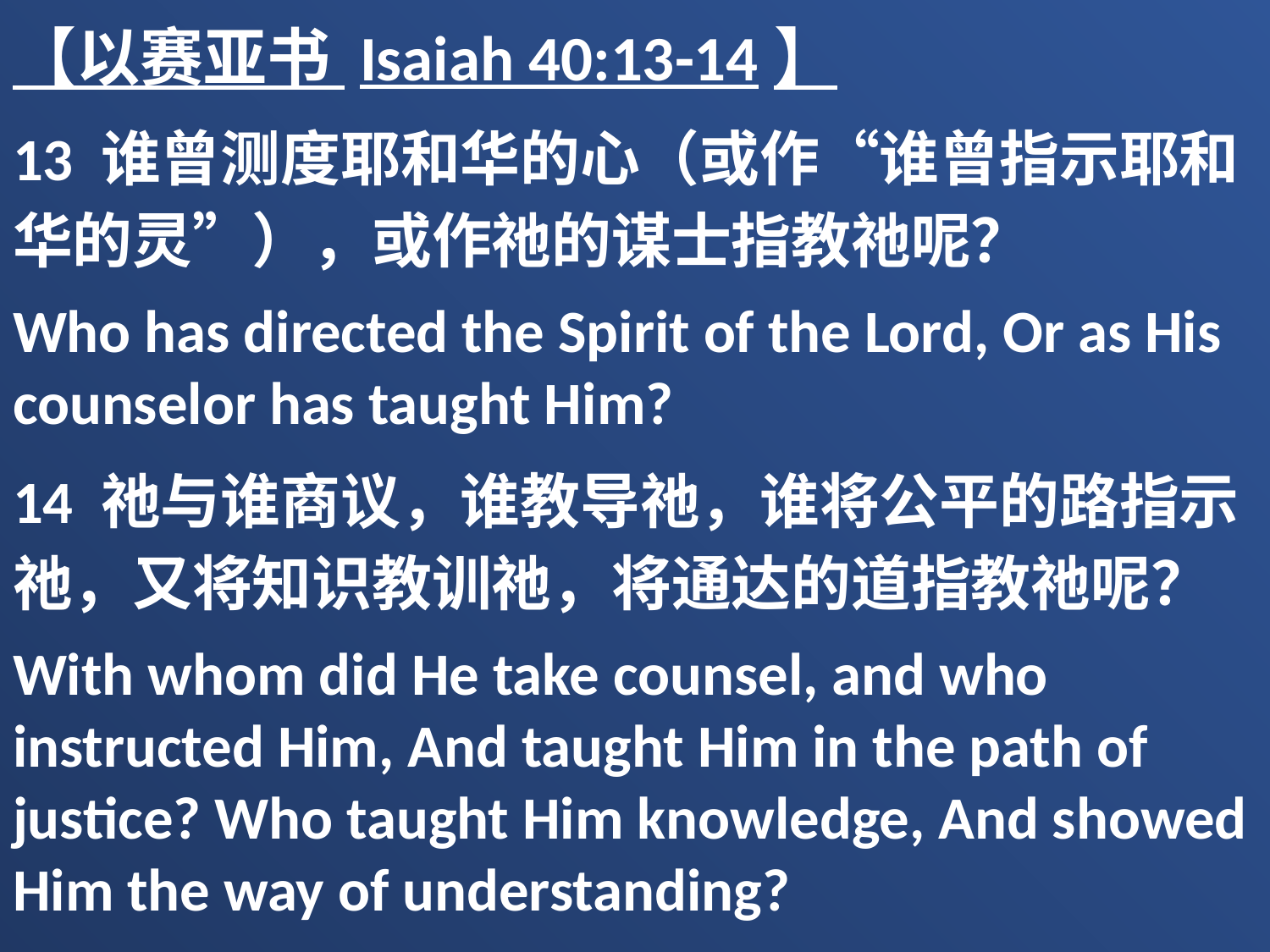

【以赛亚书 Isaiah 40:13-14】
13 谁曾测度耶和华的心（或作“谁曾指示耶和华的灵”），或作祂的谋士指教祂呢？
Who has directed the Spirit of the Lord, Or as His counselor has taught Him?
14 祂与谁商议，谁教导祂，谁将公平的路指示祂，又将知识教训祂，将通达的道指教祂呢？
With whom did He take counsel, and who instructed Him, And taught Him in the path of justice? Who taught Him knowledge, And showed Him the way of understanding?